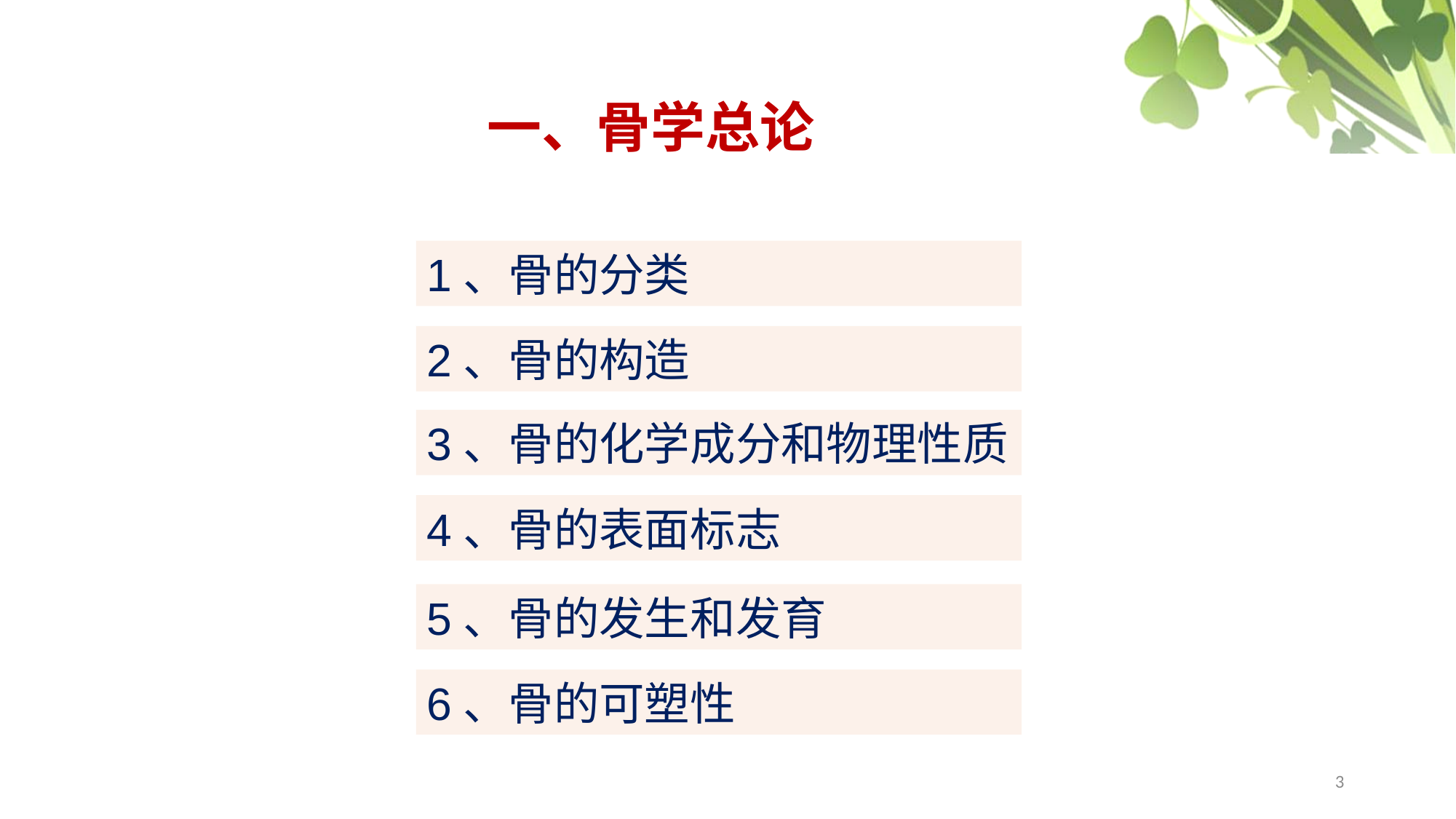

一、骨学总论
1、骨的分类
2、骨的构造
3、骨的化学成分和物理性质
4、骨的表面标志
5、骨的发生和发育
6、骨的可塑性
3